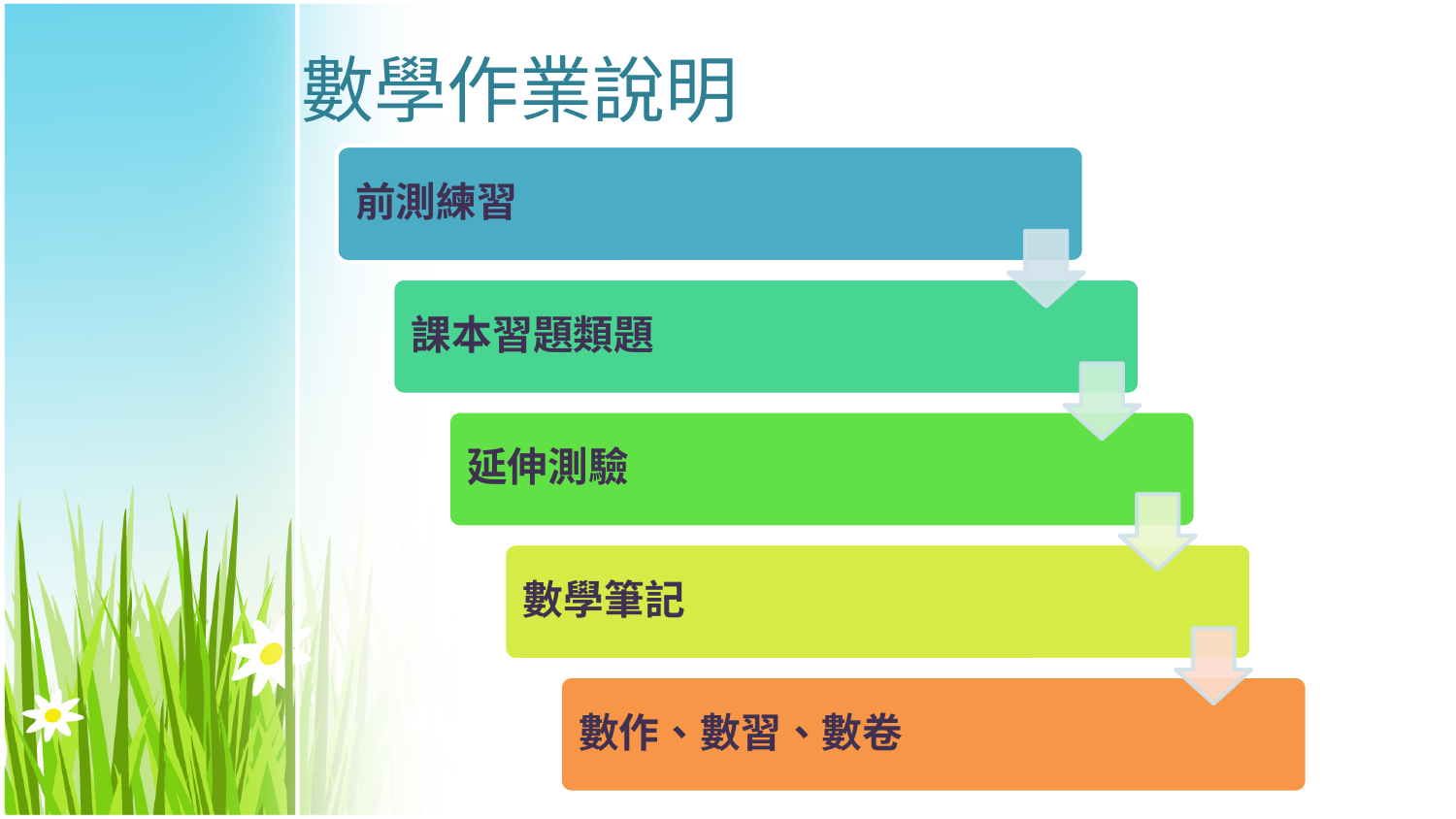

# 數學作業說明
前測練習
課本習題類題
延伸測驗
數學筆記
數作、數習、數卷